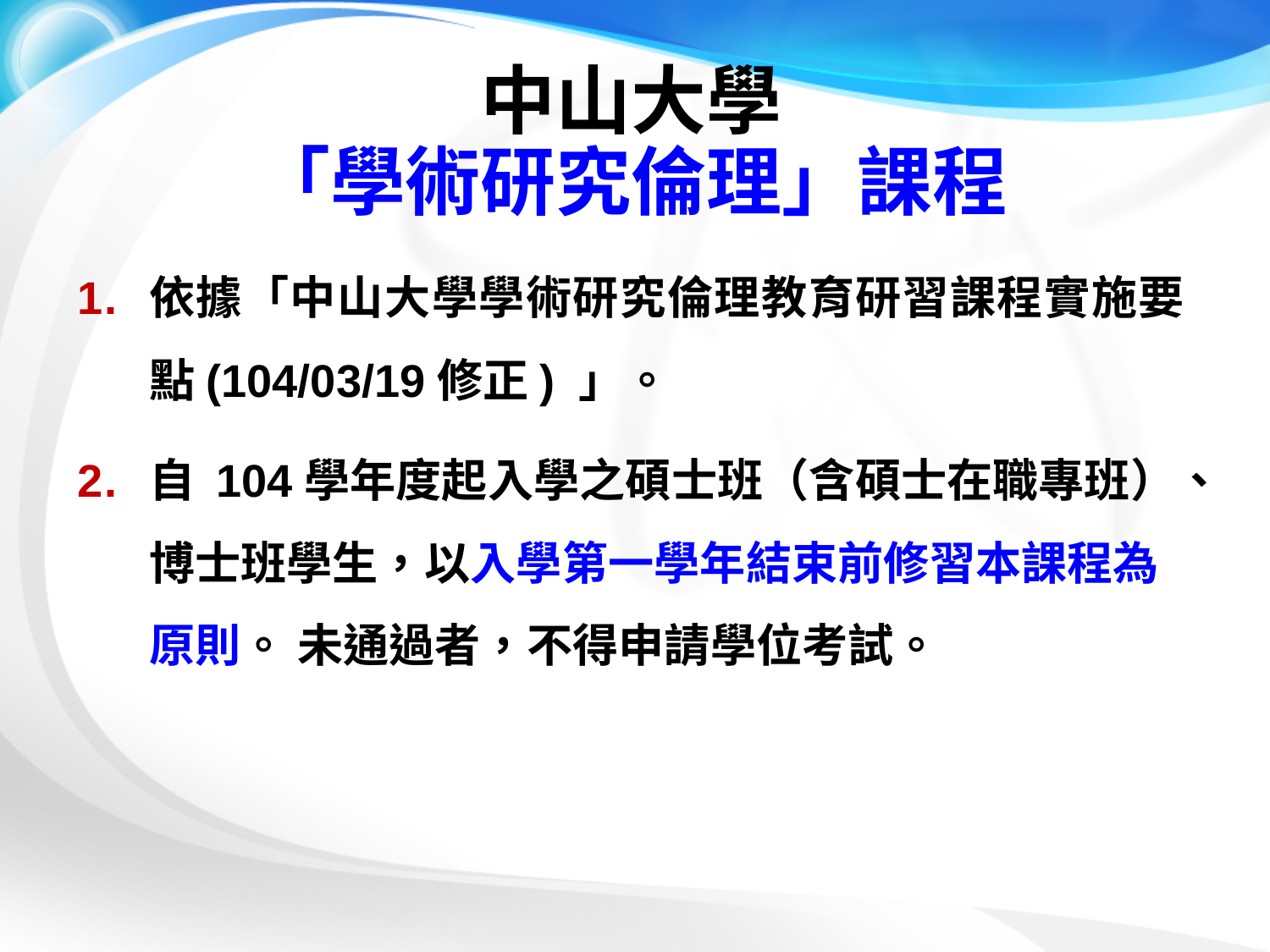

# 中山大學 「學術研究倫理」課程
依據「中山大學學術研究倫理教育研習課程實施要點(104/03/19修正) 」。
自 104學年度起入學之碩士班（含碩士在職專班）、博士班學生，以入學第一學年結束前修習本課程為原則。 未通過者，不得申請學位考試。